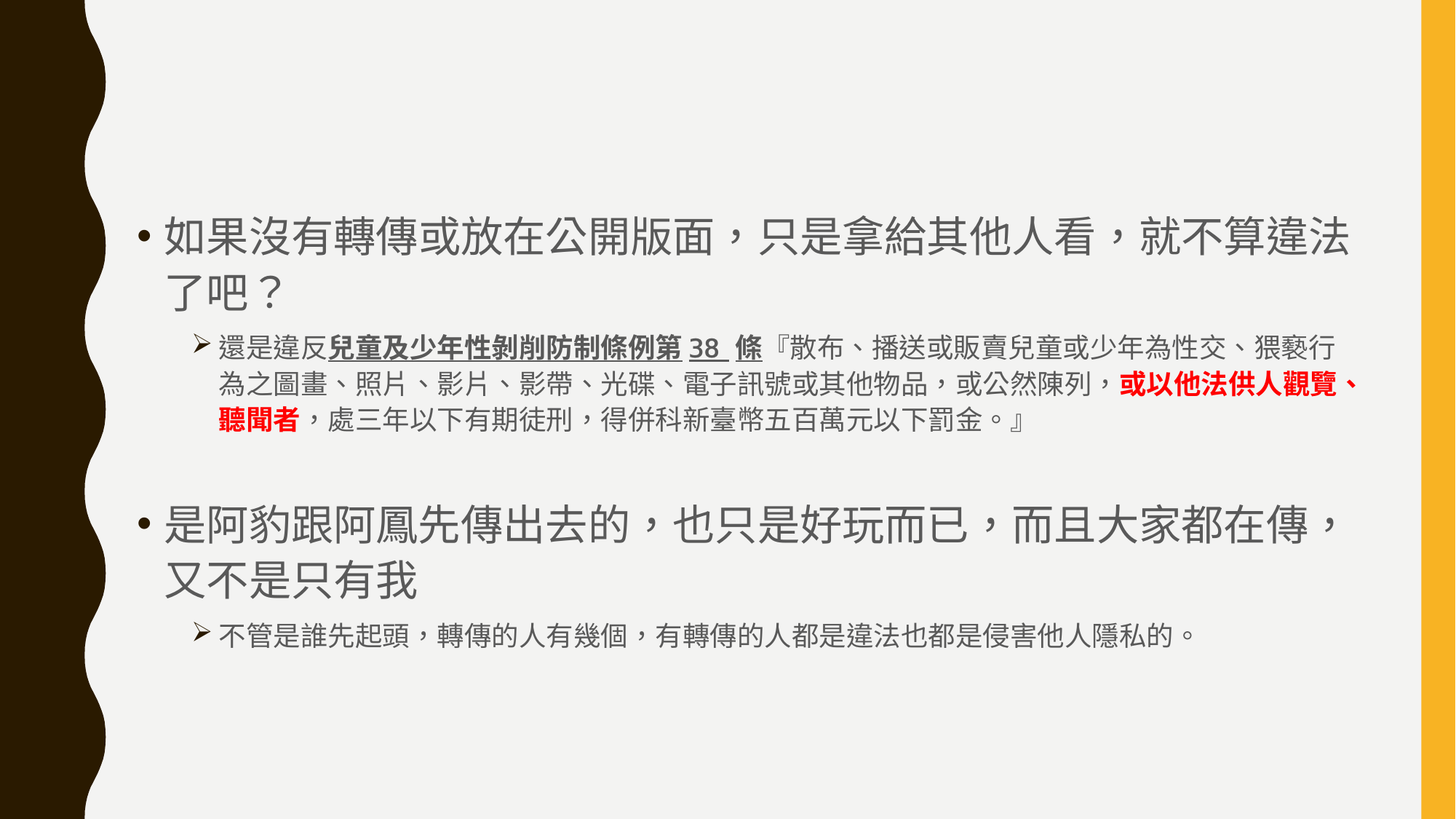

如果沒有轉傳或放在公開版面，只是拿給其他人看，就不算違法了吧？
還是違反兒童及少年性剝削防制條例第38 條『散布、播送或販賣兒童或少年為性交、猥褻行為之圖畫、照片、影片、影帶、光碟、電子訊號或其他物品，或公然陳列，或以他法供人觀覽、聽聞者，處三年以下有期徒刑，得併科新臺幣五百萬元以下罰金。』

是阿豹跟阿鳳先傳出去的，也只是好玩而已，而且大家都在傳，又不是只有我
不管是誰先起頭，轉傳的人有幾個，有轉傳的人都是違法也都是侵害他人隱私的。